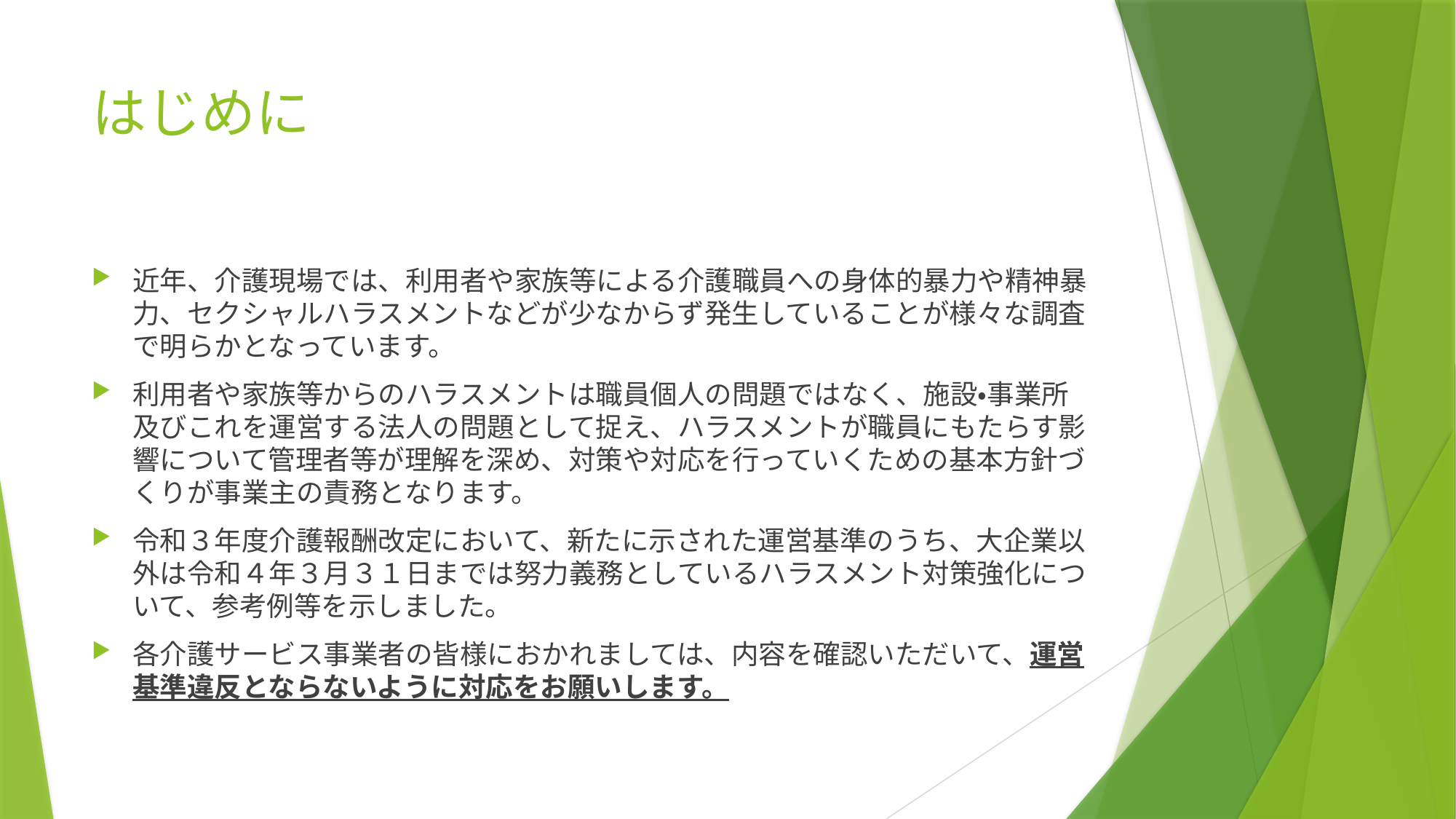

# はじめに
近年、介護現場では、利用者や家族等による介護職員への身体的暴力や精神暴力、セクシャルハラスメントなどが少なからず発生していることが様々な調査で明らかとなっています。
利用者や家族等からのハラスメントは職員個人の問題ではなく、施設・事業所及びこれを運営する法人の問題として捉え、ハラスメントが職員にもたらす影響について管理者等が理解を深め、対策や対応を行っていくための基本方針づくりが事業主の責務となります。
令和３年度介護報酬改定において、新たに示された運営基準のうち、大企業以外は令和４年３月３１日までは努力義務としているハラスメント対策強化について、参考例等を示しました。
各介護サービス事業者の皆様におかれましては、内容を確認いただいて、運営基準違反とならないように対応をお願いします。